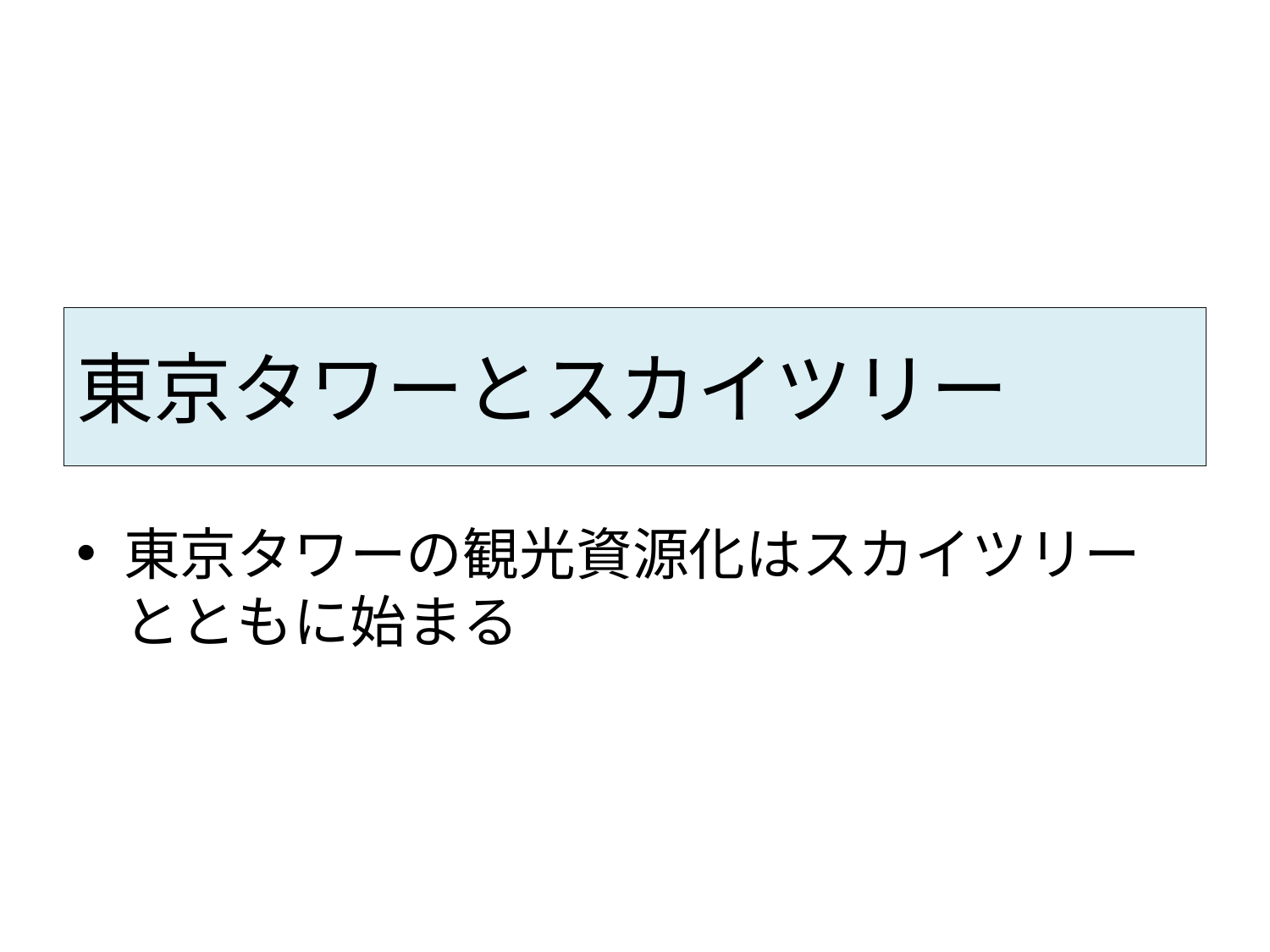

# 東京タワーとスカイツリー
東京タワーの観光資源化はスカイツリーとともに始まる